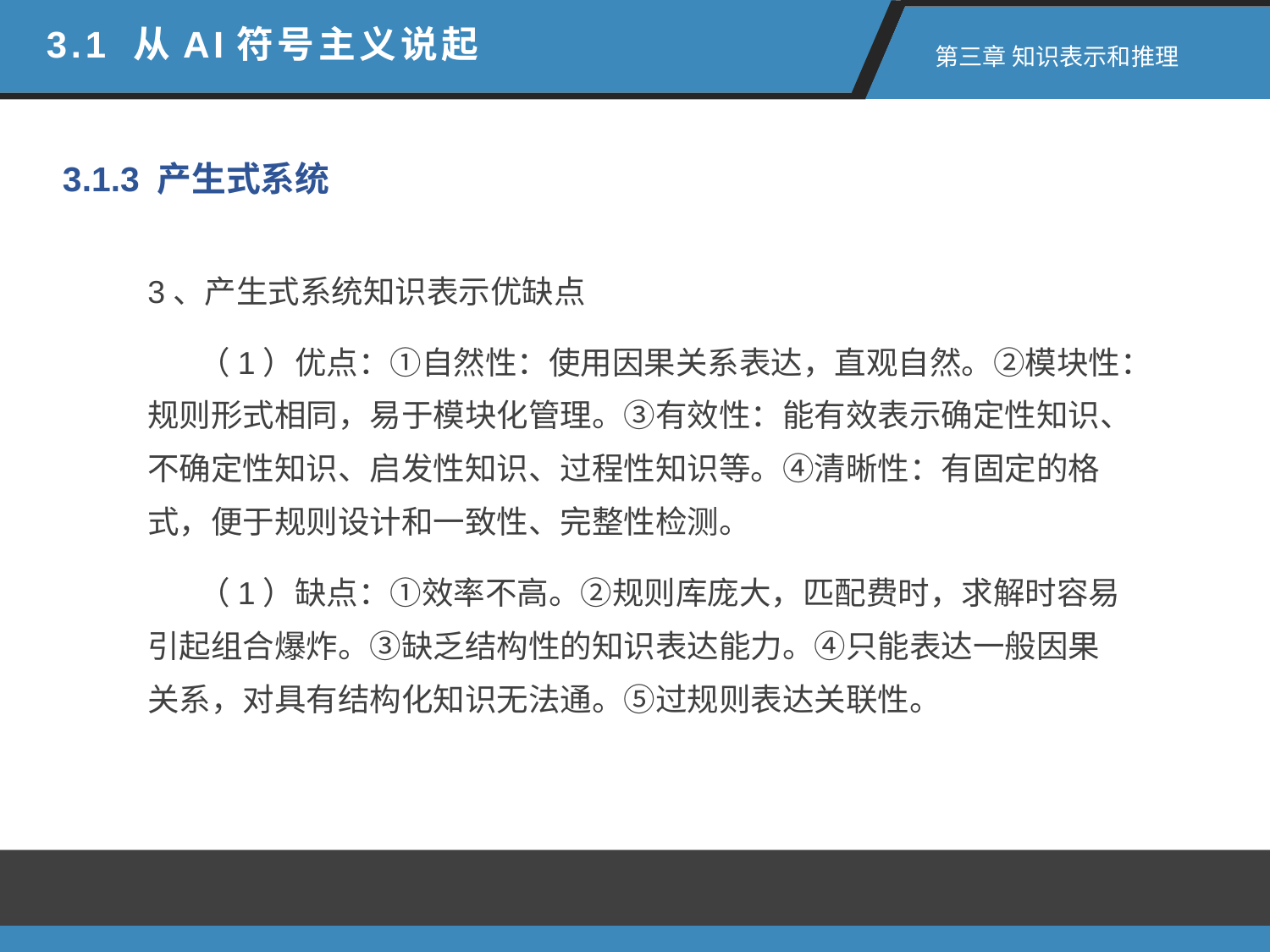

3.1 从AI符号主义说起
  第三章 知识表示和推理
3.1.3 产生式系统
3、产生式系统知识表示优缺点
      （1）优点：①自然性：使用因果关系表达，直观自然。②模块性：规则形式相同，易于模块化管理。③有效性：能有效表示确定性知识、不确定性知识、启发性知识、过程性知识等。④清晰性：有固定的格式，便于规则设计和一致性、完整性检测。
      （1）缺点：①效率不高。②规则库庞大，匹配费时，求解时容易引起组合爆炸。③缺乏结构性的知识表达能力。④只能表达一般因果关系，对具有结构化知识无法通。⑤过规则表达关联性。